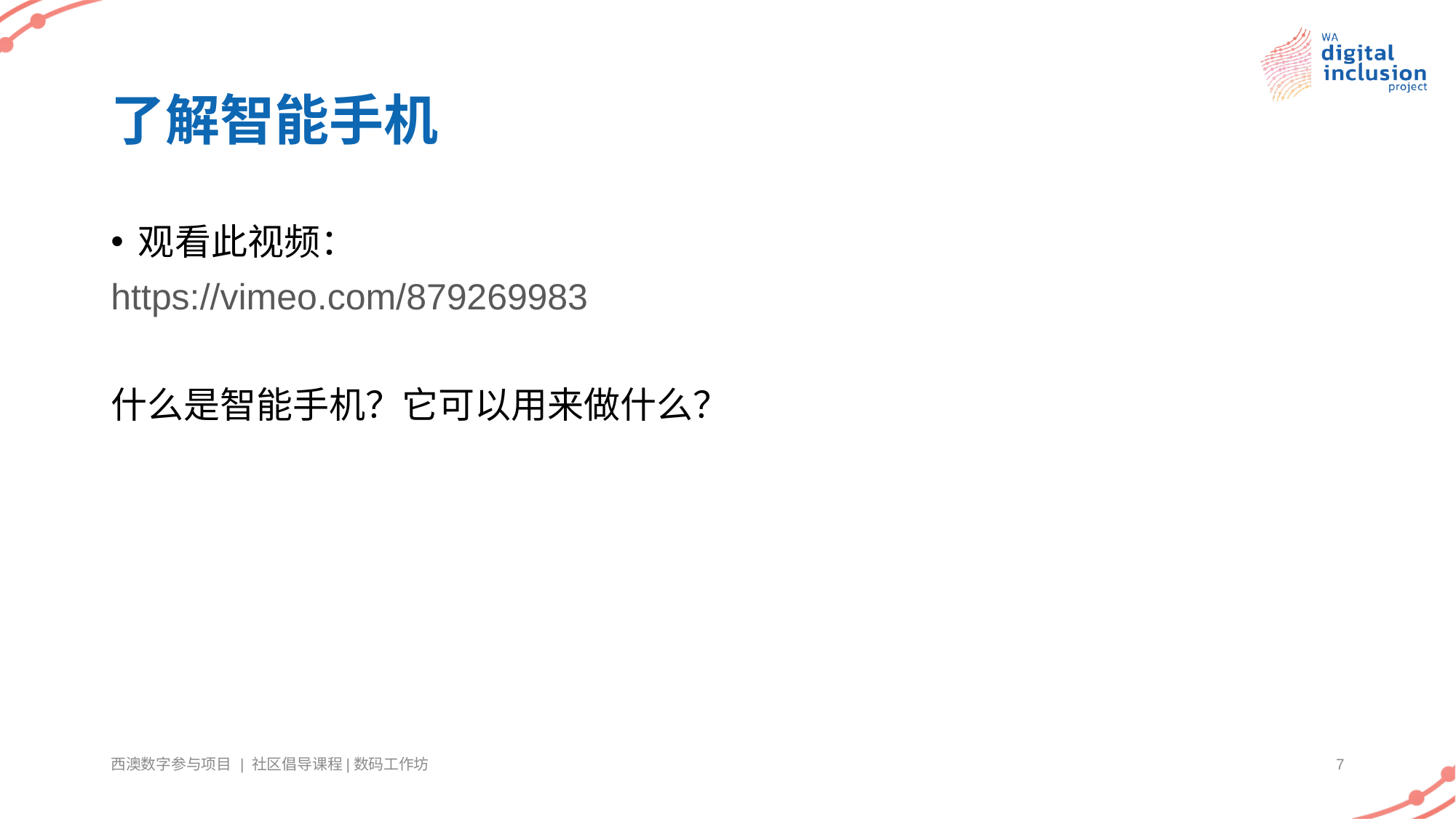

# 了解智能手机
观看此视频：
https://vimeo.com/879269983

什么是智能手机？它可以用来做什么？

西澳数字参与项目 | 社区倡导课程|数码工作坊
7